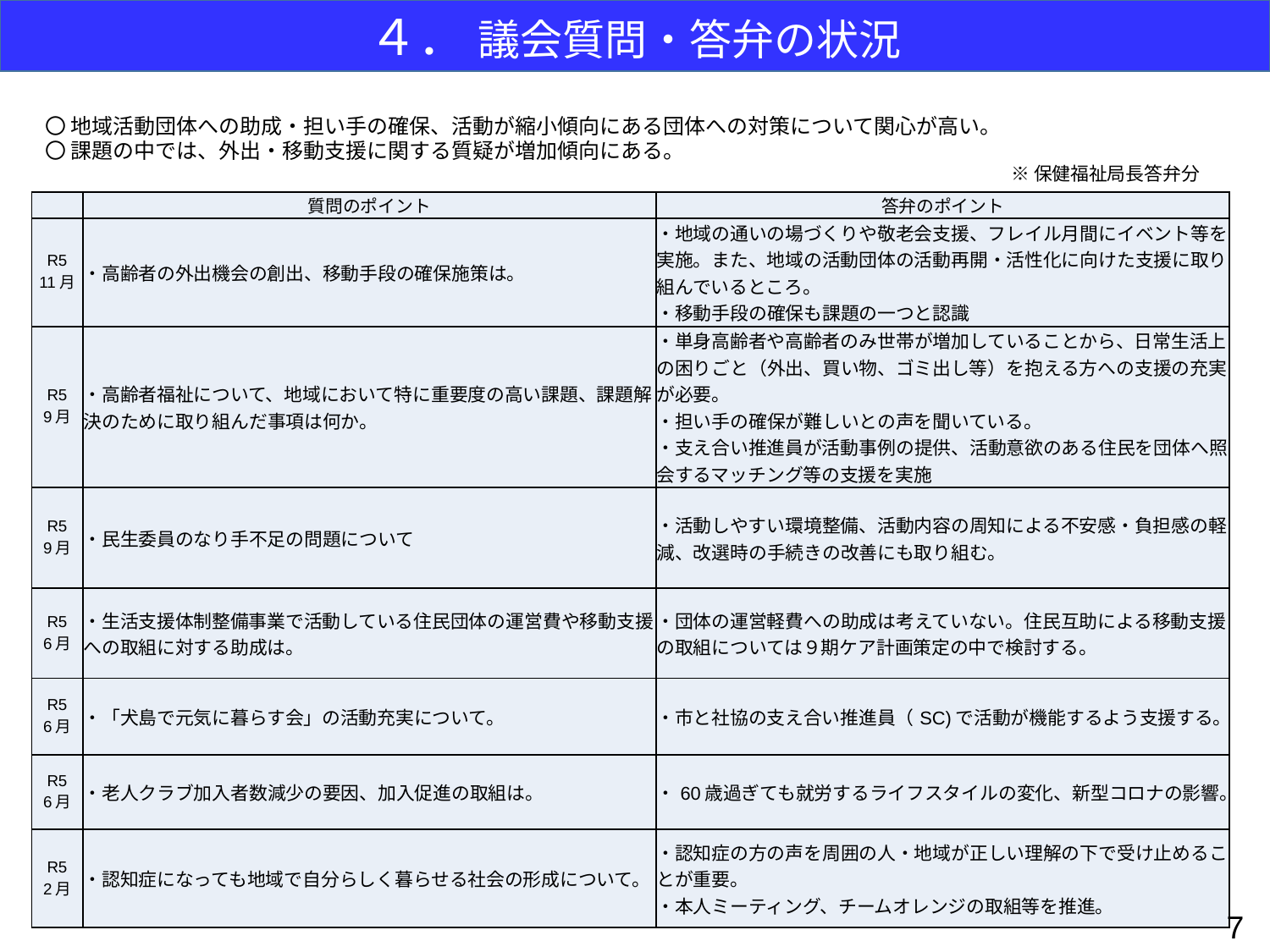

４． 議会質問・答弁の状況
〇 地域活動団体への助成・担い手の確保、活動が縮小傾向にある団体への対策について関心が高い。
〇 課題の中では、外出・移動支援に関する質疑が増加傾向にある。
※保健福祉局長答弁分
|  | 質問のポイント | 答弁のポイント |
| --- | --- | --- |
| R5 11月 | ・高齢者の外出機会の創出、移動手段の確保施策は。 | ・地域の通いの場づくりや敬老会支援、フレイル月間にイベント等を実施。また、地域の活動団体の活動再開・活性化に向けた支援に取り組んでいるところ。 ・移動手段の確保も課題の一つと認識 |
| R5 9月 | ・高齢者福祉について、地域において特に重要度の高い課題、課題解決のために取り組んだ事項は何か。 | ・単身高齢者や高齢者のみ世帯が増加していることから、日常生活上の困りごと（外出、買い物、ゴミ出し等）を抱える方への支援の充実が必要。 ・担い手の確保が難しいとの声を聞いている。 ・支え合い推進員が活動事例の提供、活動意欲のある住民を団体へ照会するマッチング等の支援を実施 |
| R5 9月 | ・民生委員のなり手不足の問題について | ・活動しやすい環境整備、活動内容の周知による不安感・負担感の軽減、改選時の手続きの改善にも取り組む。 |
| R5 6月 | ・生活支援体制整備事業で活動している住民団体の運営費や移動支援への取組に対する助成は。 | ・団体の運営軽費への助成は考えていない。住民互助による移動支援の取組については９期ケア計画策定の中で検討する。 |
| R5 6月 | ・「犬島で元気に暮らす会」の活動充実について。 | ・市と社協の支え合い推進員（SC)で活動が機能するよう支援する。 |
| R5 6月 | ・老人クラブ加入者数減少の要因、加入促進の取組は。 | ・60歳過ぎても就労するライフスタイルの変化、新型コロナの影響。 |
| R5 2月 | ・認知症になっても地域で自分らしく暮らせる社会の形成について。 | ・認知症の方の声を周囲の人・地域が正しい理解の下で受け止めることが重要。 ・本人ミーティング、チームオレンジの取組等を推進。 |
7